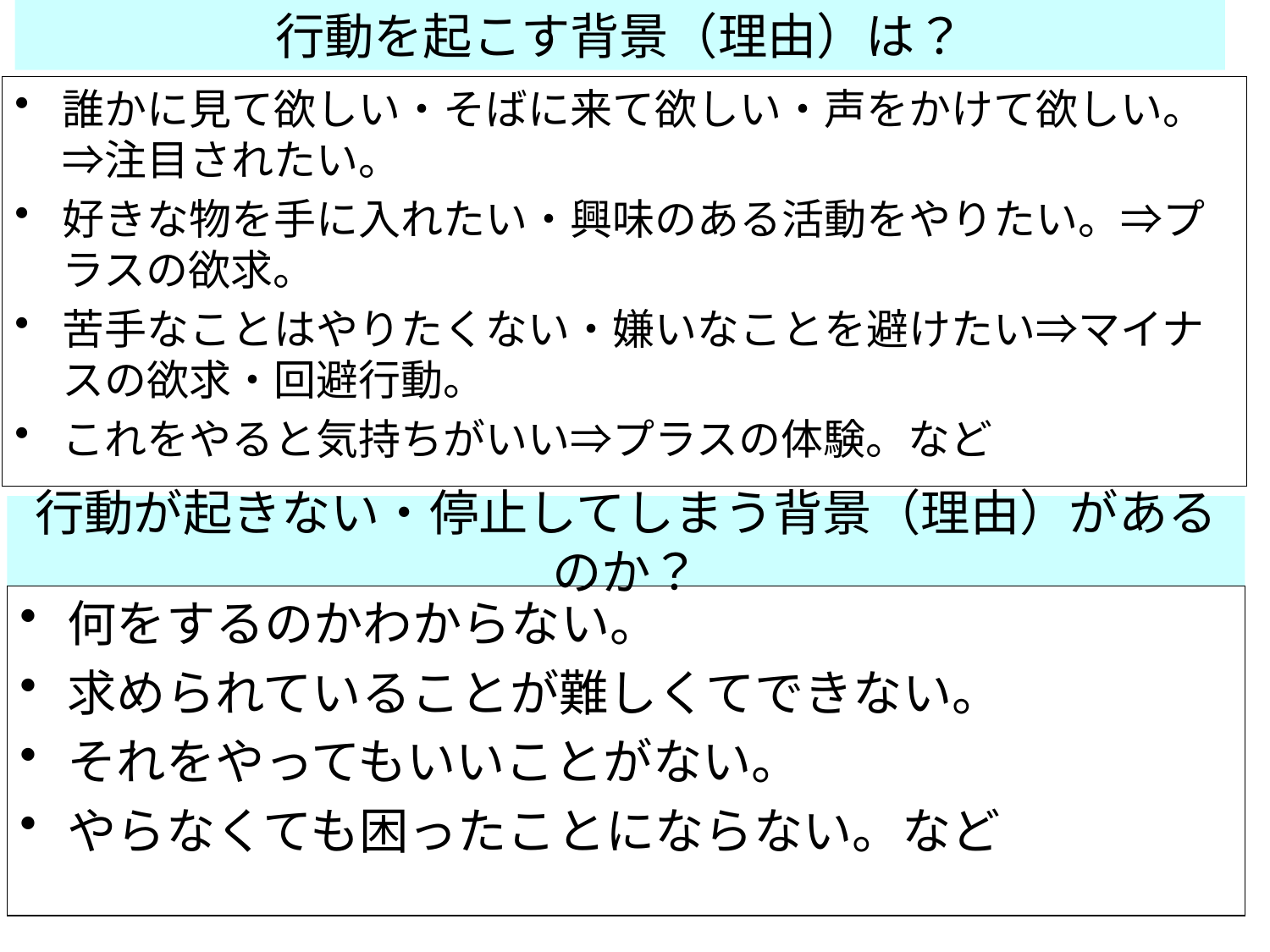

# 行動を起こす背景（理由）は？
誰かに見て欲しい・そばに来て欲しい・声をかけて欲しい。⇒注目されたい。
好きな物を手に入れたい・興味のある活動をやりたい。⇒プラスの欲求。
苦手なことはやりたくない・嫌いなことを避けたい⇒マイナスの欲求・回避行動。
これをやると気持ちがいい⇒プラスの体験。など
行動が起きない・停止してしまう背景（理由）があるのか？
何をするのかわからない。
求められていることが難しくてできない。
それをやってもいいことがない。
やらなくても困ったことにならない。など